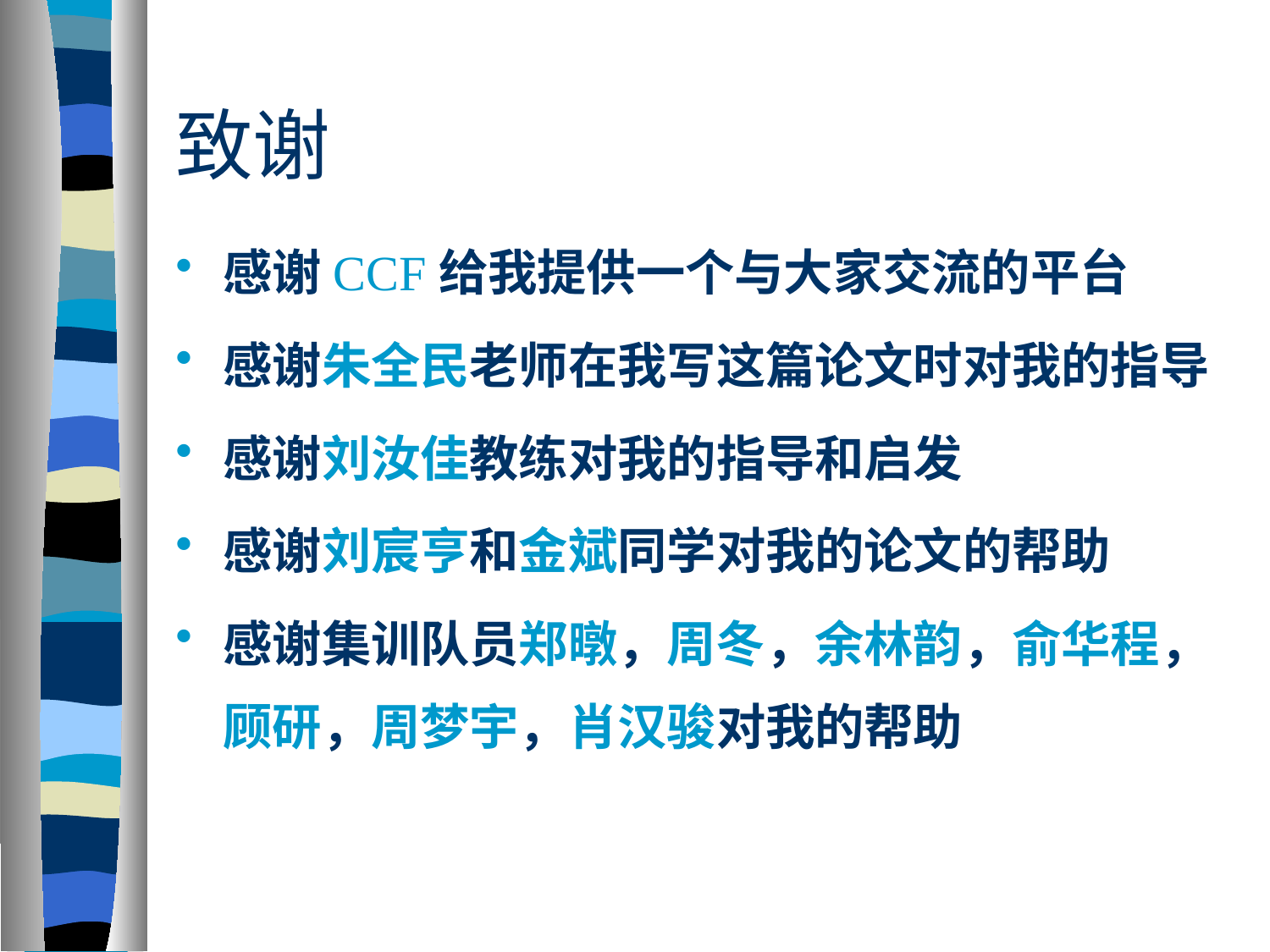

# 致谢
感谢CCF给我提供一个与大家交流的平台
感谢朱全民老师在我写这篇论文时对我的指导
感谢刘汝佳教练对我的指导和启发
感谢刘宸亨和金斌同学对我的论文的帮助
感谢集训队员郑暾，周冬，余林韵，俞华程，顾研，周梦宇，肖汉骏对我的帮助